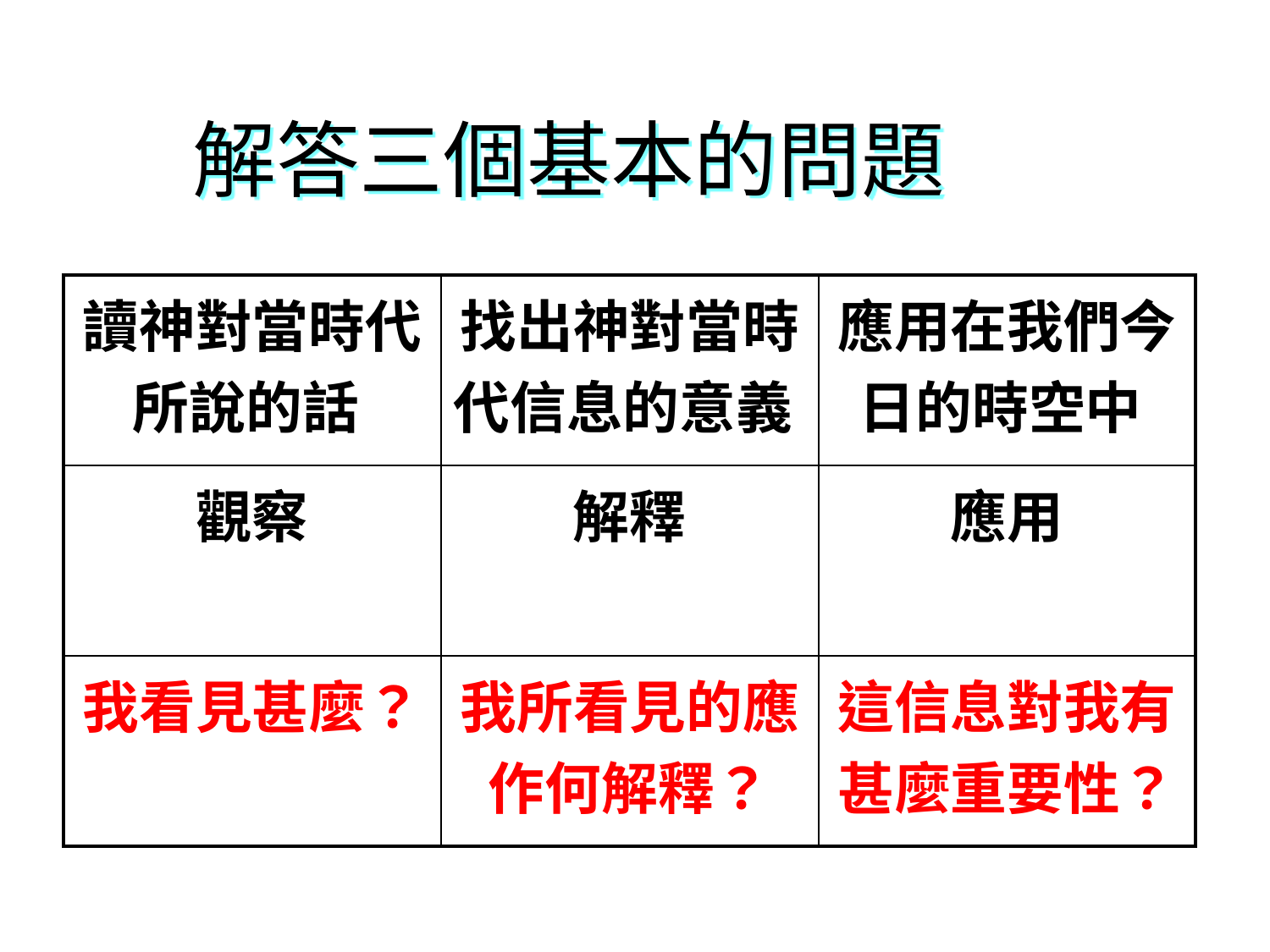

# 解答三個基本的問題
| 讀神對當時代所說的話 | 找出神對當時代信息的意義 | 應用在我們今日的時空中 |
| --- | --- | --- |
| 觀察 | 解釋 | 應用 |
| 我看見甚麼？ | 我所看見的應作何解釋？ | 這信息對我有甚麼重要性？ |